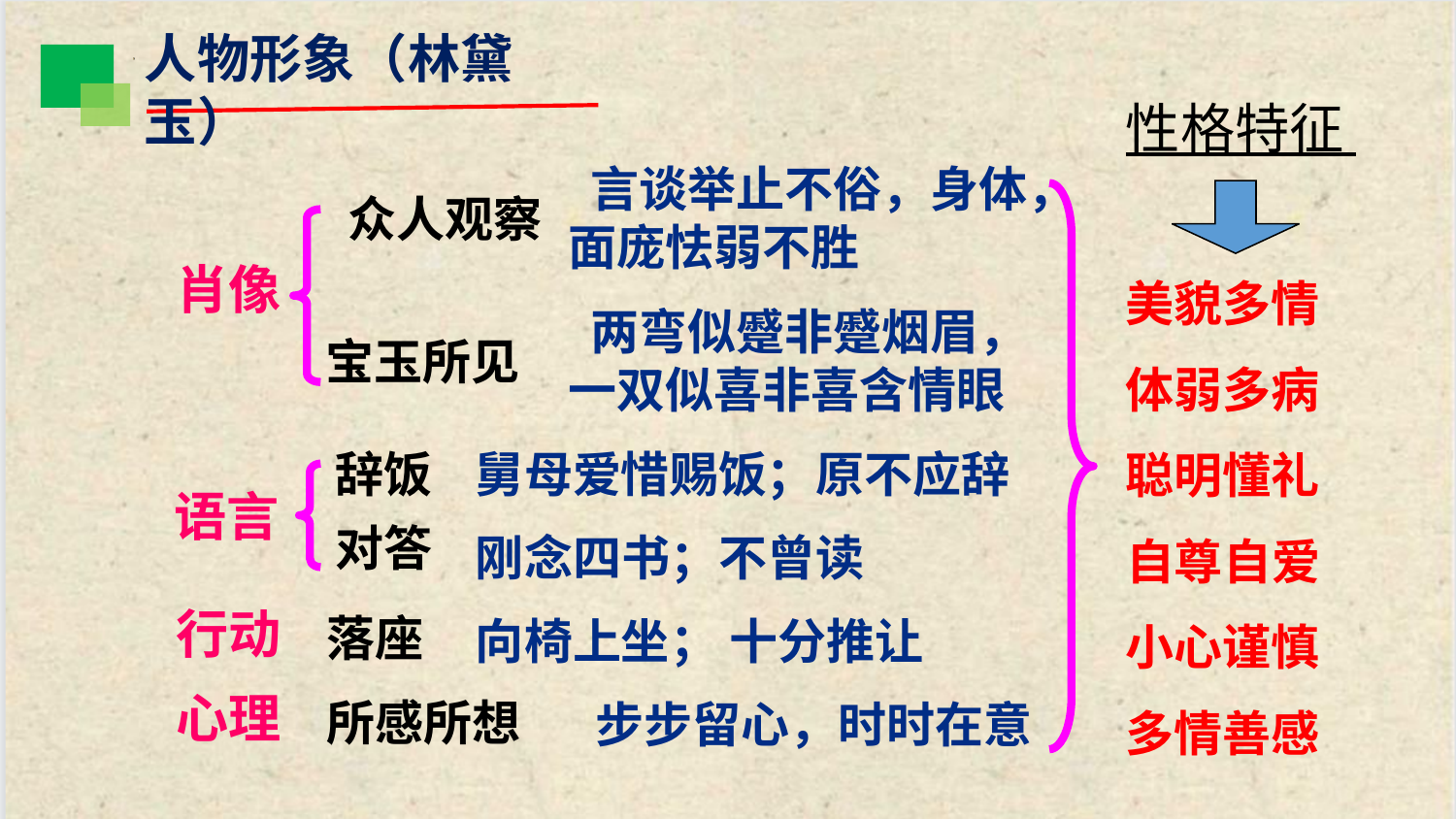

人物形象（林黛玉）

性格特征
 言谈举止不俗，身体，面庞怯弱不胜

 众人观察

肖像
美貌多情
 两弯似蹙非蹙烟眉，一双似喜非喜含情眼
宝玉所见
体弱多病
辞饭
舅母爱惜赐饭；原不应辞
聪明懂礼

语言
对答
刚念四书；不曾读
自尊自爱
行动
落座
向椅上坐； 十分推让
小心谨慎
心理
所感所想
 步步留心，时时在意
多情善感